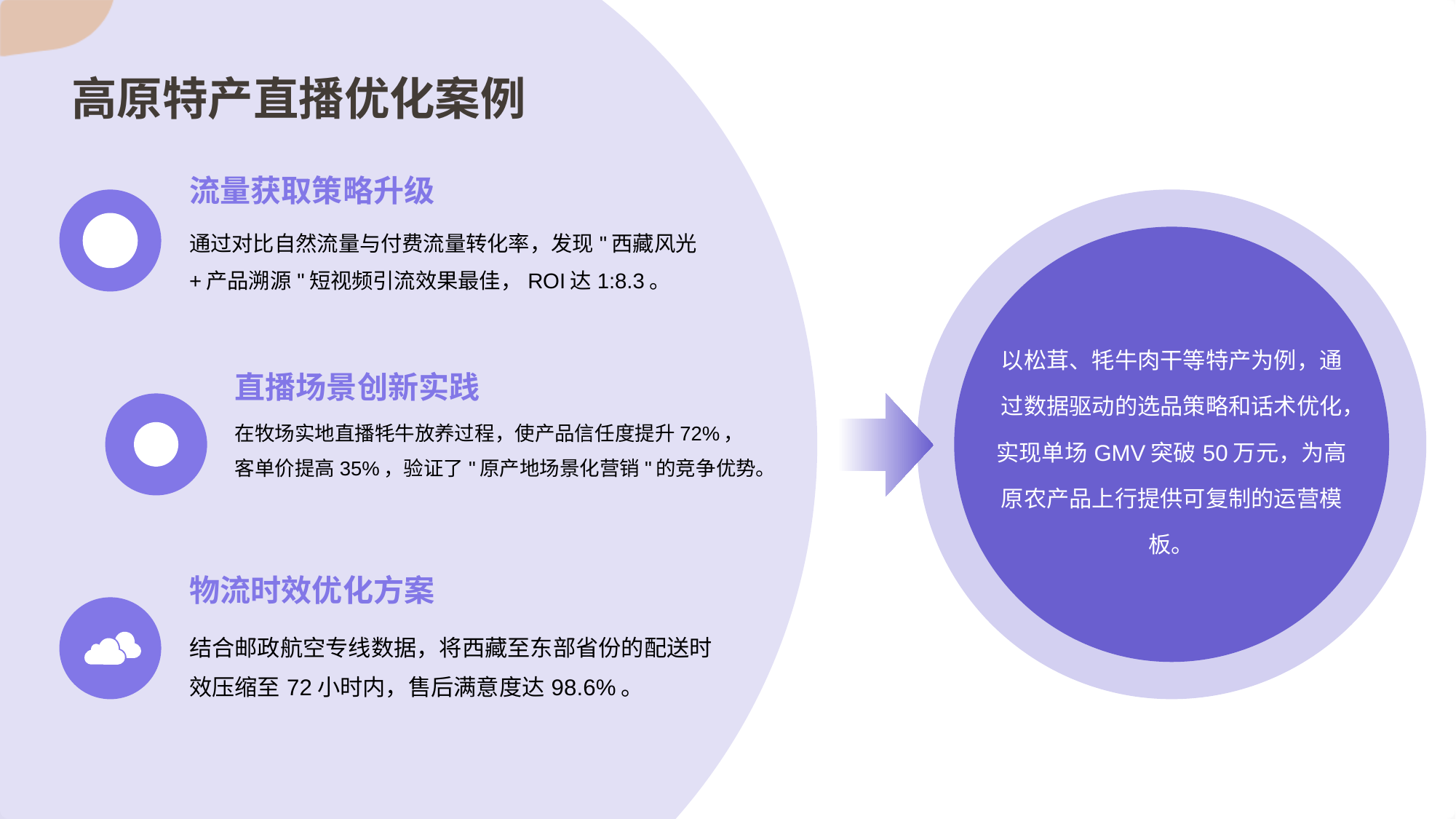

高原特产直播优化案例
流量获取策略升级

通过对比自然流量与付费流量转化率，发现"西藏风光+产品溯源"短视频引流效果最佳，ROI达1:8.3。

以松茸、牦牛肉干等特产为例，通过数据驱动的选品策略和话术优化，实现单场GMV突破50万元，为高原农产品上行提供可复制的运营模板。
直播场景创新实践

在牧场实地直播牦牛放养过程，使产品信任度提升72%，客单价提高35%，验证了"原产地场景化营销"的竞争优势。

物流时效优化方案

结合邮政航空专线数据，将西藏至东部省份的配送时效压缩至72小时内，售后满意度达98.6%。